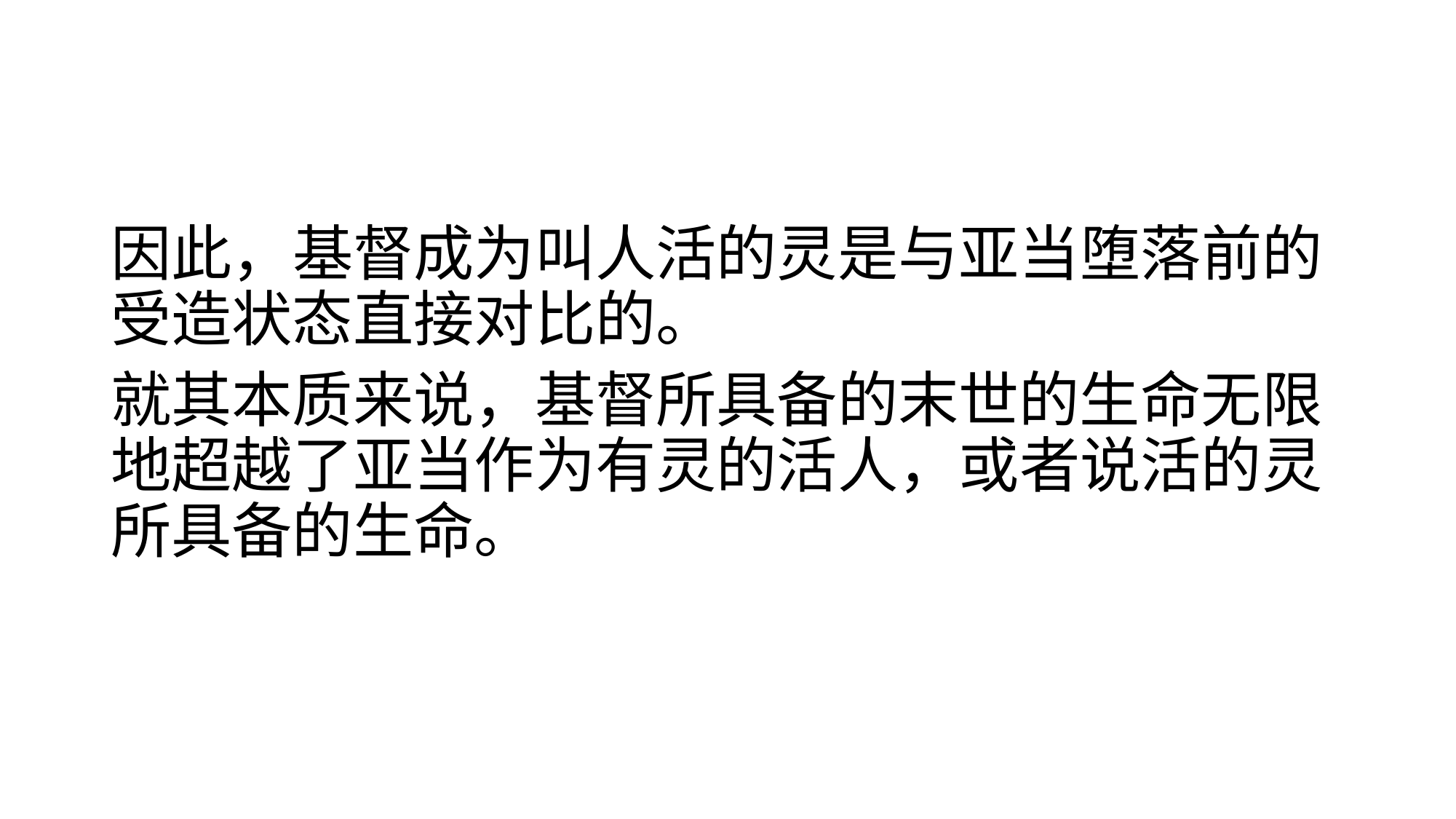

#
因此，基督成为叫人活的灵是与亚当堕落前的受造状态直接对比的。
就其本质来说，基督所具备的末世的生命无限地超越了亚当作为有灵的活人，或者说活的灵所具备的生命。